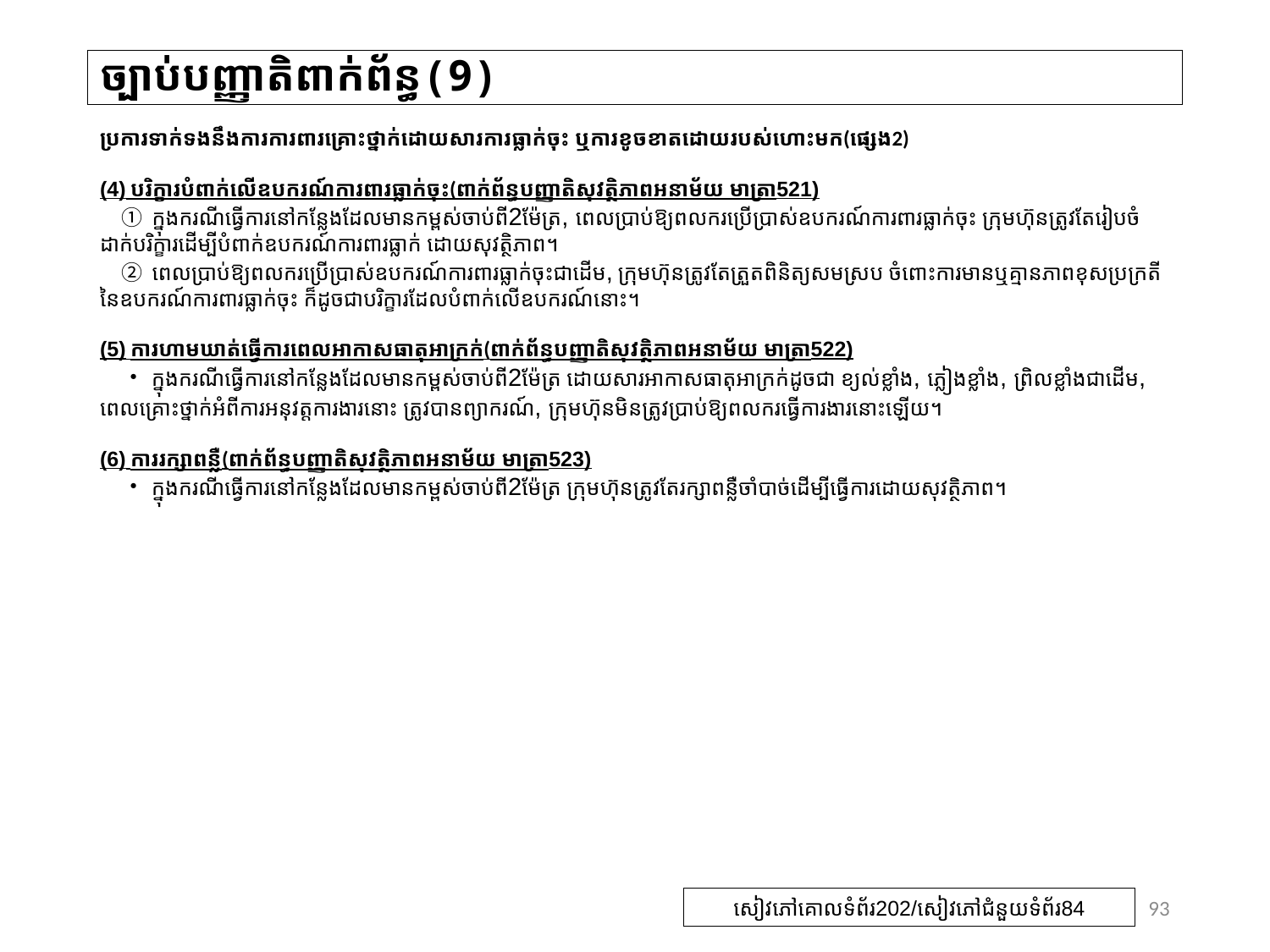

# ច្បាប់បញ្ញាតិពាក់ព័ន្ធ(9)
ប្រការទាក់ទងនឹងការការពារគ្រោះថ្នាក់ដោយសារការធ្លាក់ចុះ ឬការខូចខាតដោយរបស់ហោះមក(ផ្សេង2)

(4) បរិក្ខារបំពាក់លើឧបករណ៍ការពារធ្លាក់ចុះ(ពាក់ព័ន្ធបញ្ញាតិសុវត្ថិភាពអនាម័យ មាត្រា521)
　① ក្នុងករណីធ្វើការនៅកន្លែងដែលមានកម្ពស់ចាប់ពី2ម៉ែត្រ, ពេលប្រាប់ឱ្យពលករប្រើប្រាស់ឧបករណ៍ការពារធ្លាក់ចុះ ក្រុមហ៊ុនត្រូវតែរៀបចំដាក់បរិក្ខារដើម្បីបំពាក់ឧបករណ៍ការពារធ្លាក់ ដោយសុវត្ថិភាព។
　② ពេលប្រាប់ឱ្យពលករប្រើប្រាស់ឧបករណ៍ការពារធ្លាក់ចុះជាដើម, ក្រុមហ៊ុនត្រូវតែត្រួតពិនិត្យសមស្រប ចំពោះការមានឬគ្មានភាពខុសប្រក្រតីនៃឧបករណ៍ការពារធ្លាក់ចុះ ក៏ដូចជាបរិក្ខារដែលបំពាក់លើឧបករណ៍នោះ។

(5) ការហាមឃាត់ធ្វើការពេលអាកាសធាតុអាក្រក់(ពាក់ព័ន្ធបញ្ញាតិសុវត្ថិភាពអនាម័យ មាត្រា522)
　・ក្នុងករណីធ្វើការនៅកន្លែងដែលមានកម្ពស់ចាប់ពី2ម៉ែត្រ ដោយសារអាកាសធាតុអាក្រក់ដូចជា ខ្យល់ខ្លាំង, ភ្លៀងខ្លាំង, ព្រិលខ្លាំងជាដើម, ពេលគ្រោះថ្នាក់អំពីការអនុវត្តការងារនោះ ត្រូវបានព្យាករណ៍, ក្រុមហ៊ុនមិនត្រូវប្រាប់ឱ្យពលករធ្វើការងារនោះឡើយ។

(6) ការរក្សាពន្លឺ(ពាក់ព័ន្ធបញ្ញាតិសុវត្ថិភាពអនាម័យ មាត្រា523)
　・ក្នុងករណីធ្វើការនៅកន្លែងដែលមានកម្ពស់ចាប់ពី2ម៉ែត្រ ក្រុមហ៊ុនត្រូវតែរក្សាពន្លឺចាំបាច់ដើម្បីធ្វើការដោយសុវត្ថិភាព។
93
សៀវភៅគោលទំព័រ202/សៀវភៅជំនួយទំព័រ84